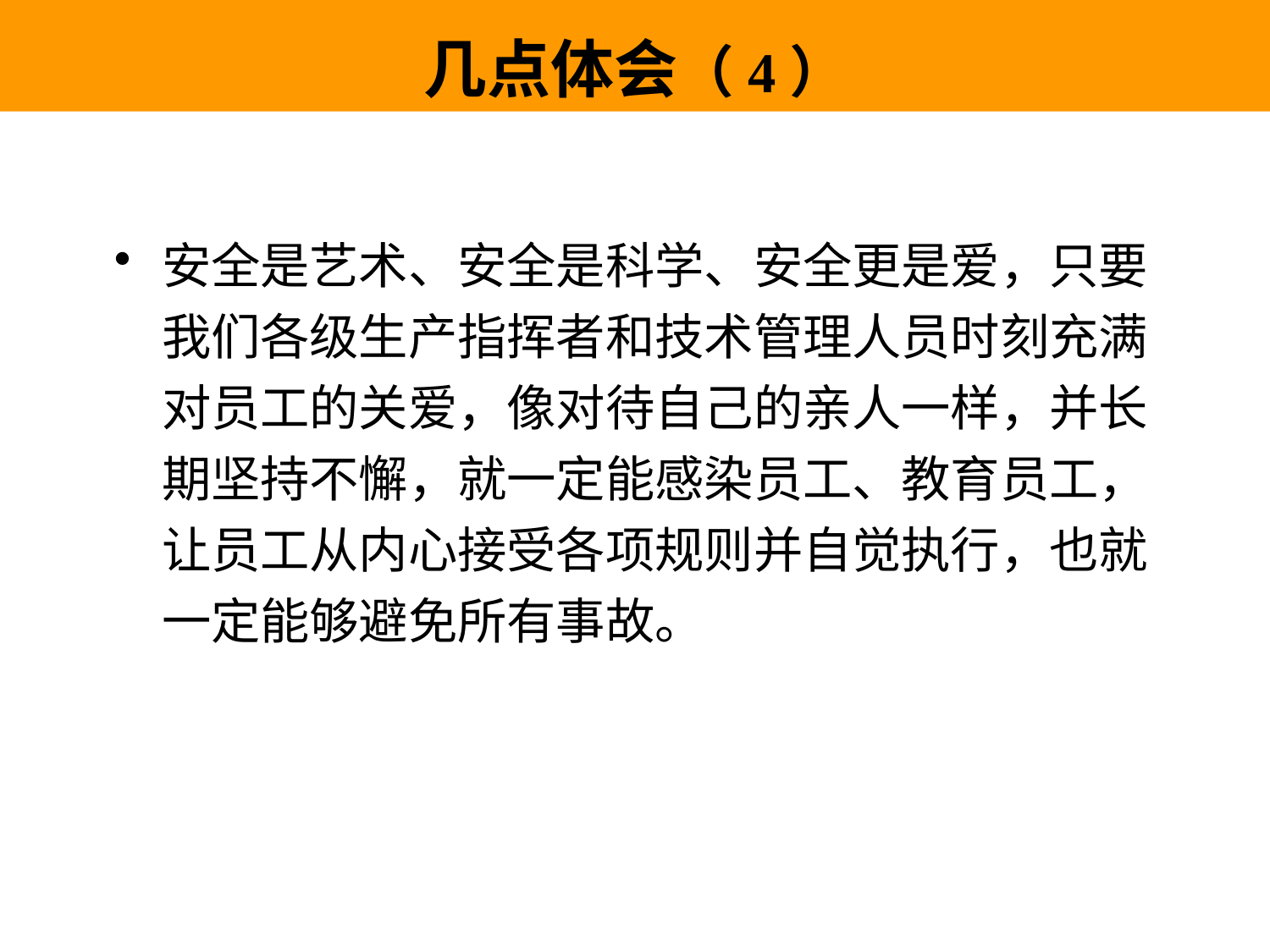

几点体会（4）
安全是艺术、安全是科学、安全更是爱，只要我们各级生产指挥者和技术管理人员时刻充满对员工的关爱，像对待自己的亲人一样，并长期坚持不懈，就一定能感染员工、教育员工，让员工从内心接受各项规则并自觉执行，也就一定能够避免所有事故。